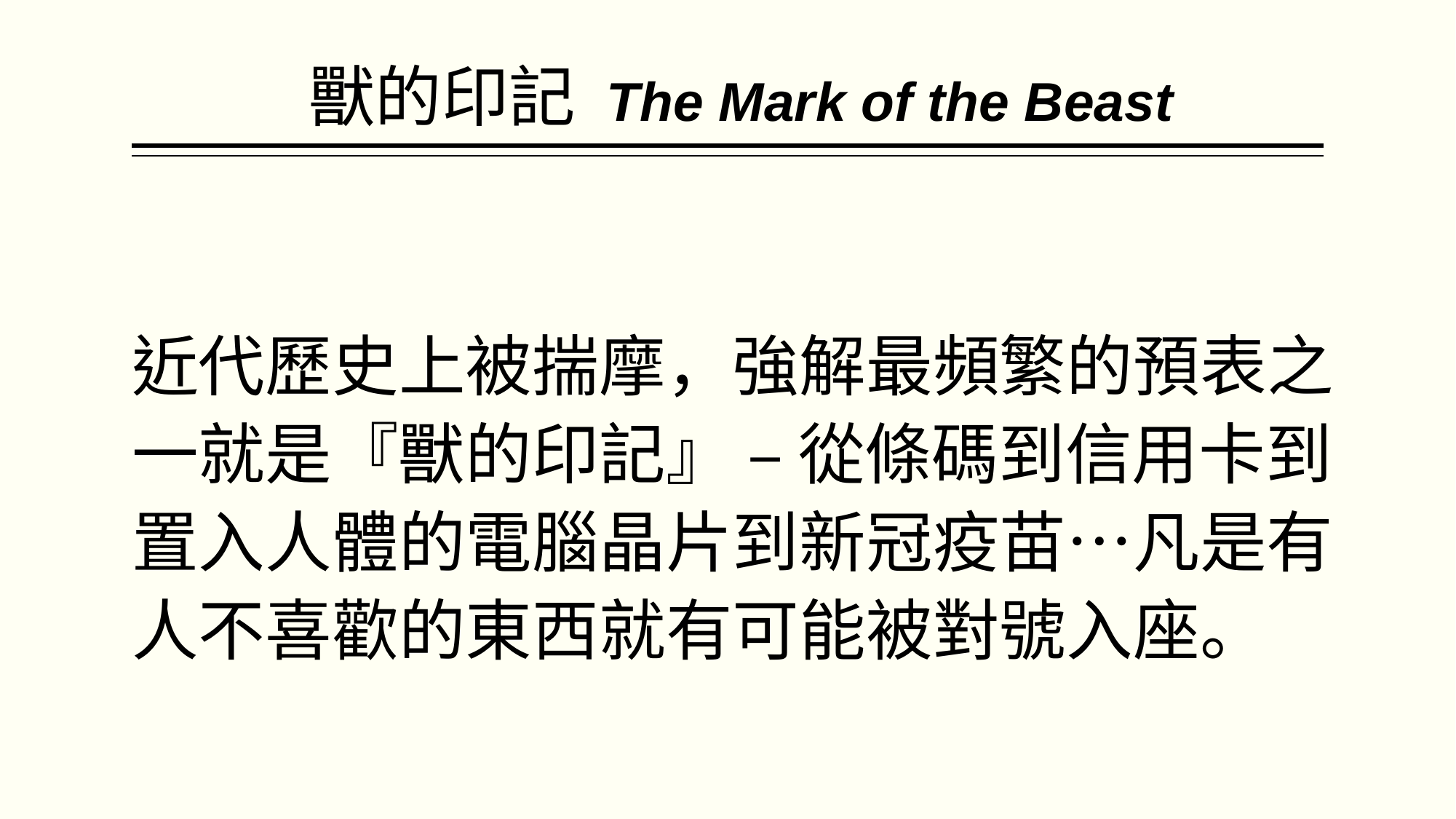

# 獸的印記 The Mark of the Beast
近代歷史上被揣摩，強解最頻繁的預表之一就是『獸的印記』 – 從條碼到信用卡到置入人體的電腦晶片到新冠疫苗…凡是有人不喜歡的東西就有可能被對號入座。